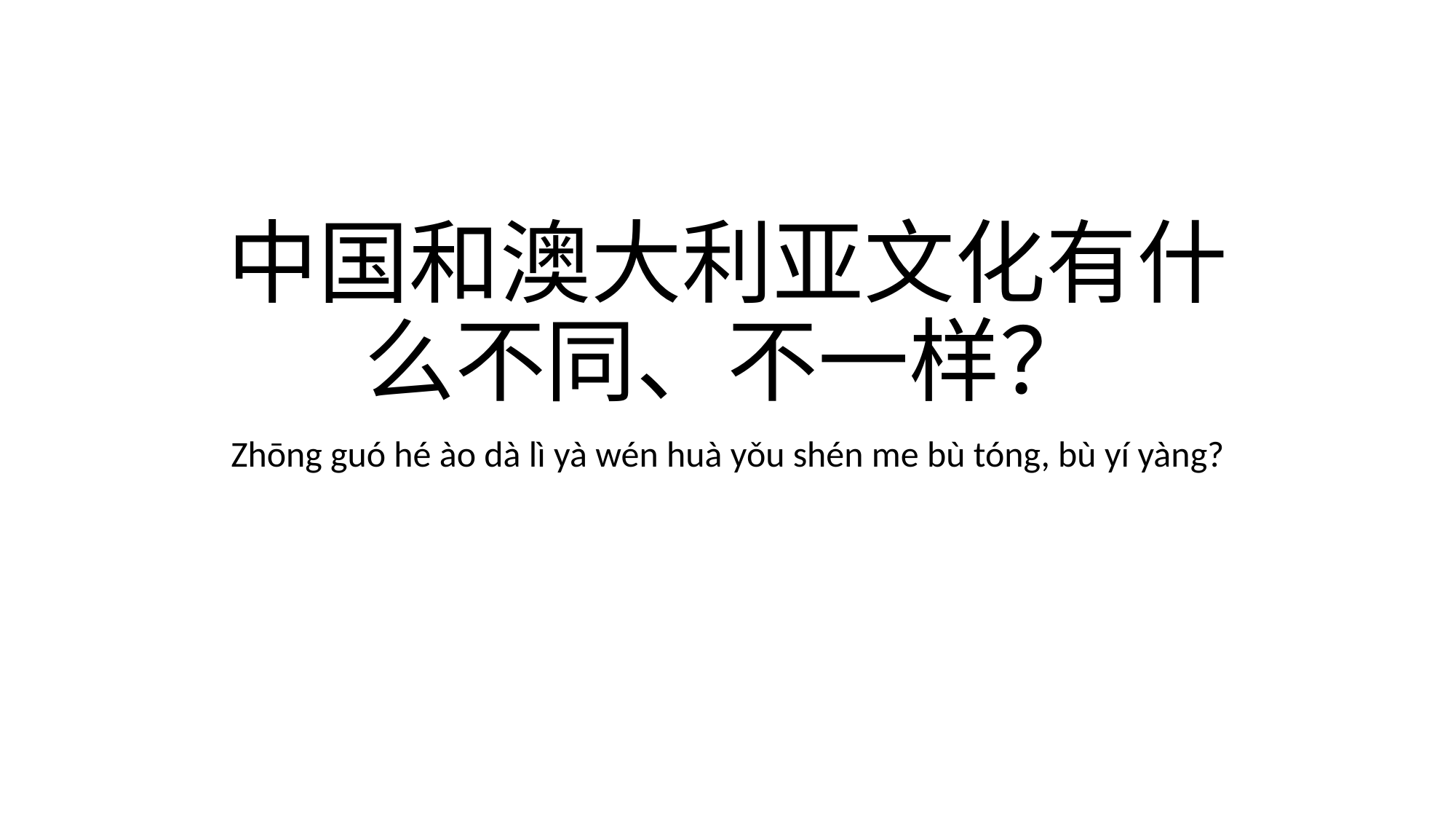

# 中国和澳大利亚文化有什么不同、不一样？
Zhōng guó hé ào dà lì yà wén huà yǒu shén me bù tóng, bù yí yàng?